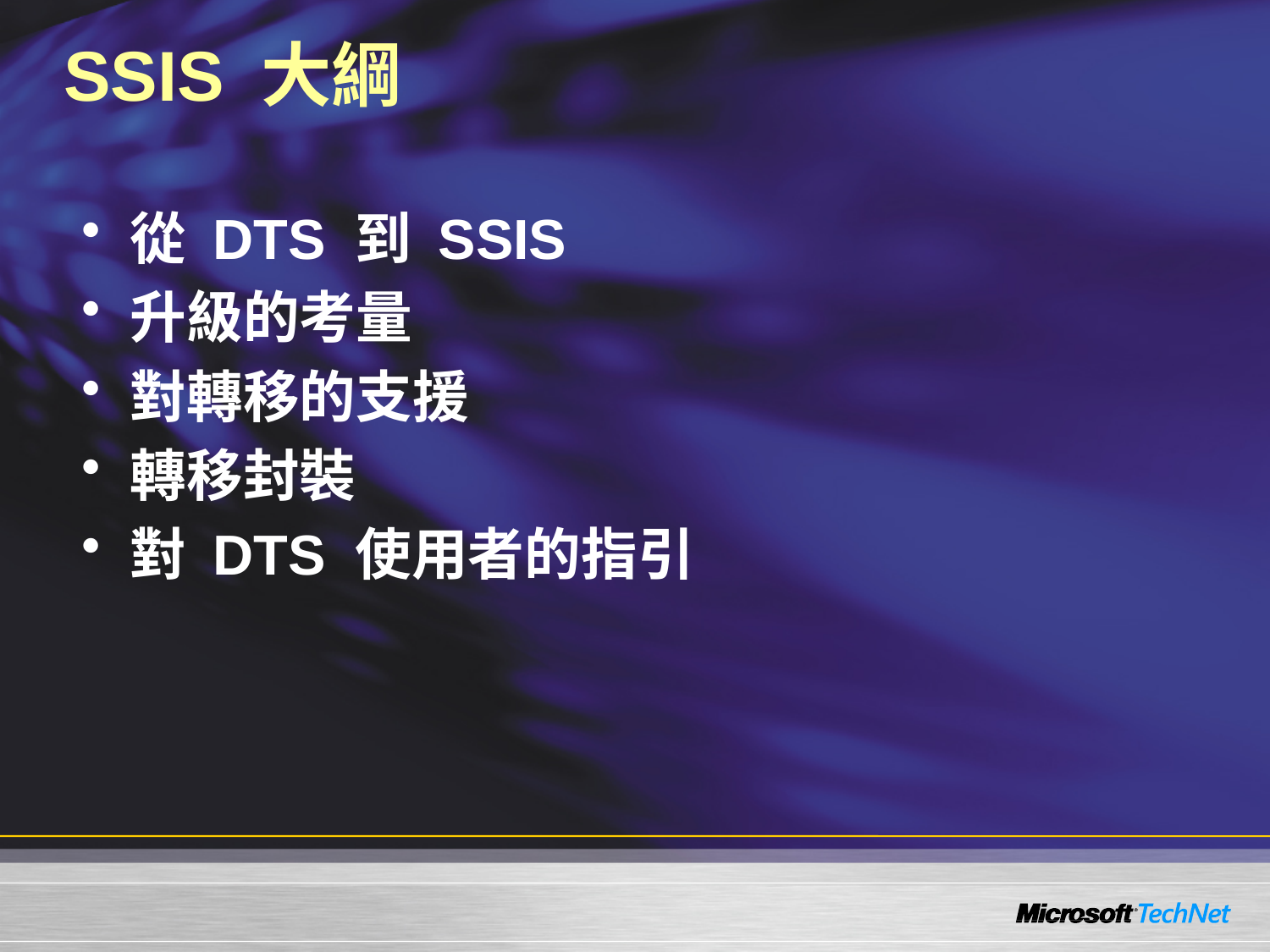

# SSIS 大綱
從 DTS 到 SSIS
升級的考量
對轉移的支援
轉移封裝
對 DTS 使用者的指引